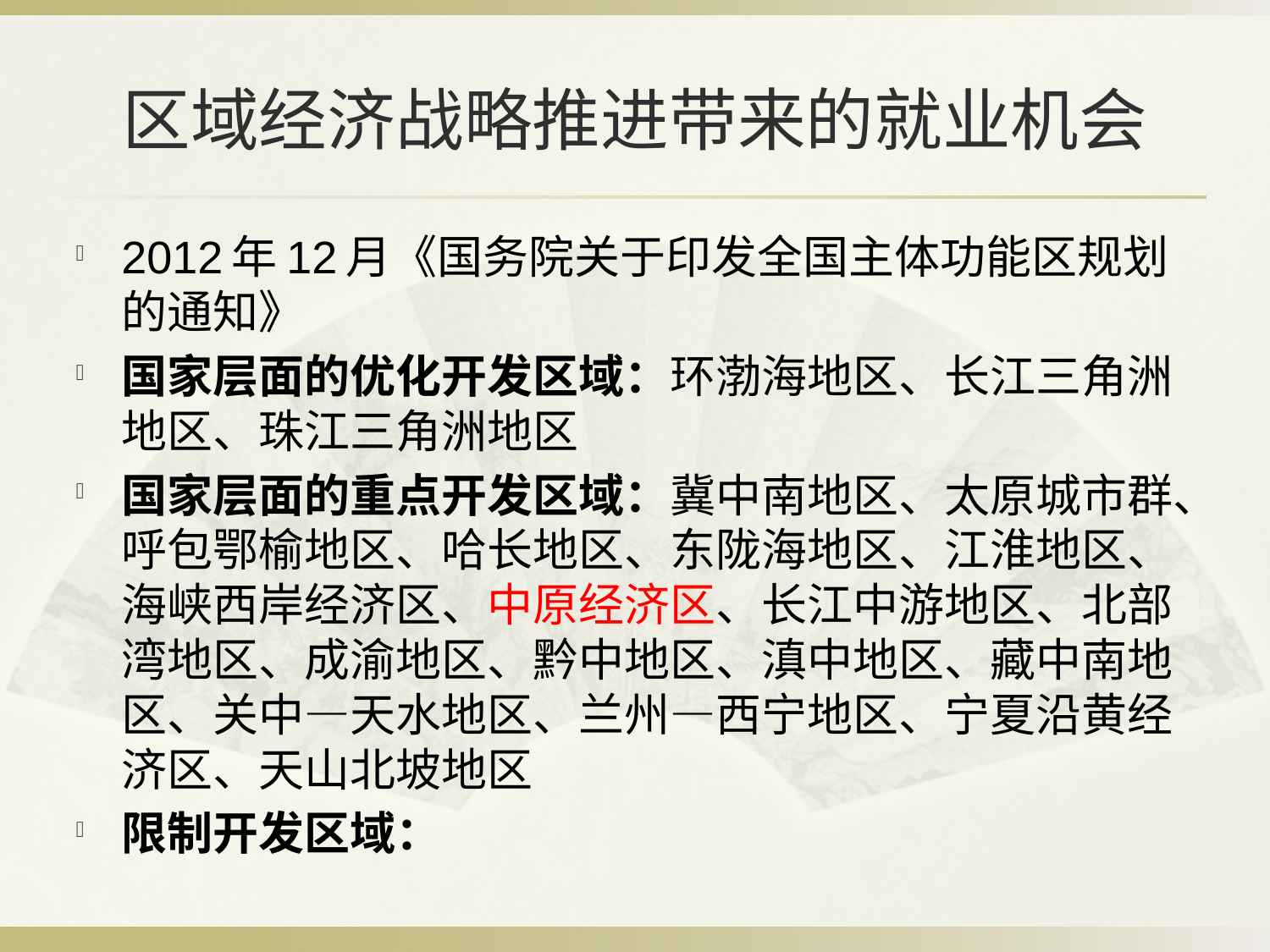

# 区域经济战略推进带来的就业机会
2012年12月《国务院关于印发全国主体功能区规划的通知》
国家层面的优化开发区域：环渤海地区、长江三角洲地区、珠江三角洲地区
国家层面的重点开发区域：冀中南地区、太原城市群、呼包鄂榆地区、哈长地区、东陇海地区、江淮地区、海峡西岸经济区、中原经济区、长江中游地区、北部湾地区、成渝地区、黔中地区、滇中地区、藏中南地区、关中—天水地区、兰州—西宁地区、宁夏沿黄经济区、天山北坡地区
限制开发区域：